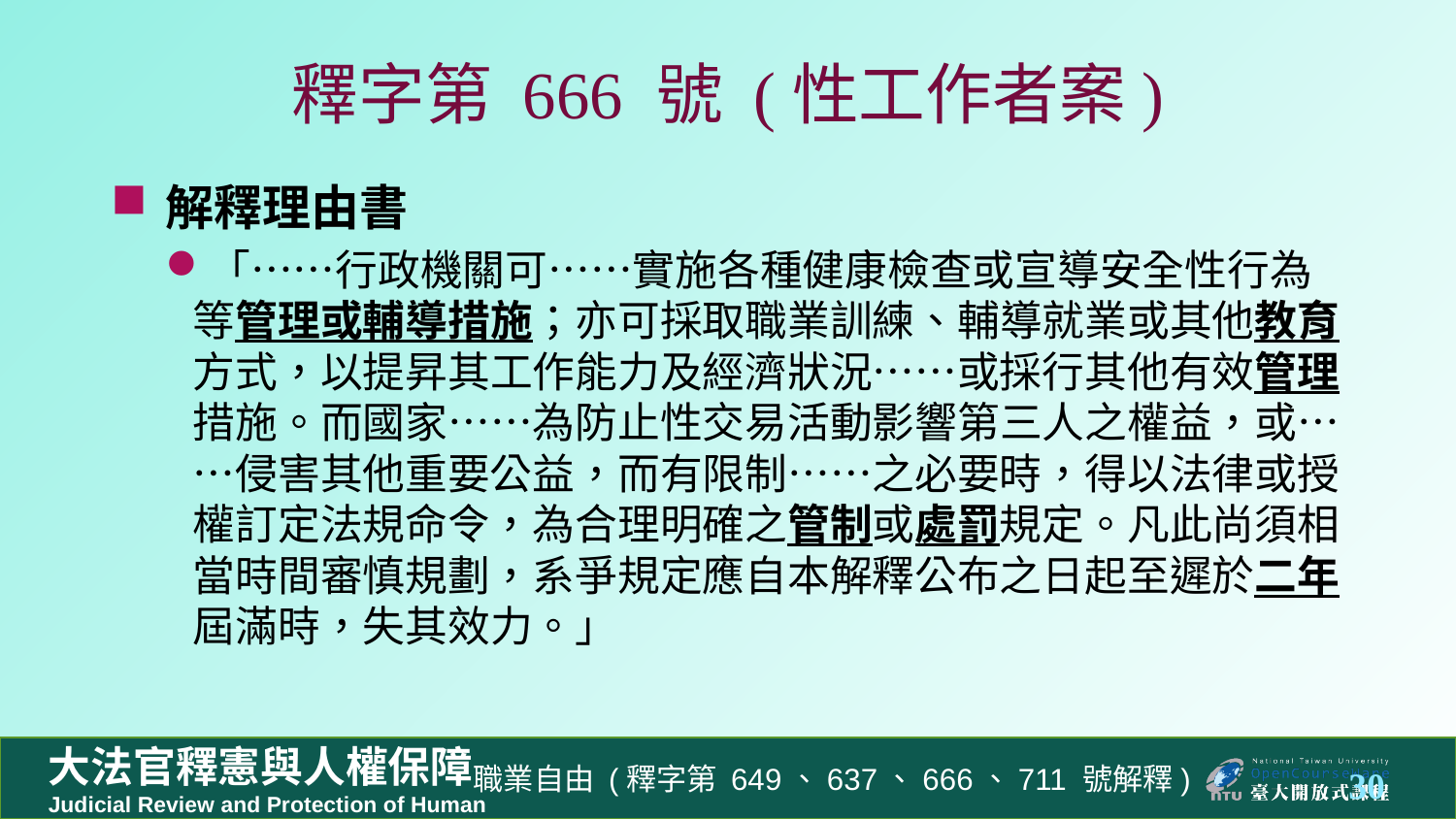

# 釋字第 666 號 (性工作者案)
解釋理由書
「……行政機關可……實施各種健康檢查或宣導安全性行為等管理或輔導措施；亦可採取職業訓練、輔導就業或其他教育方式，以提昇其工作能力及經濟狀況……或採行其他有效管理措施。而國家……為防止性交易活動影響第三人之權益，或……侵害其他重要公益，而有限制……之必要時，得以法律或授權訂定法規命令，為合理明確之管制或處罰規定。凡此尚須相當時間審慎規劃，系爭規定應自本解釋公布之日起至遲於二年屆滿時，失其效力。」